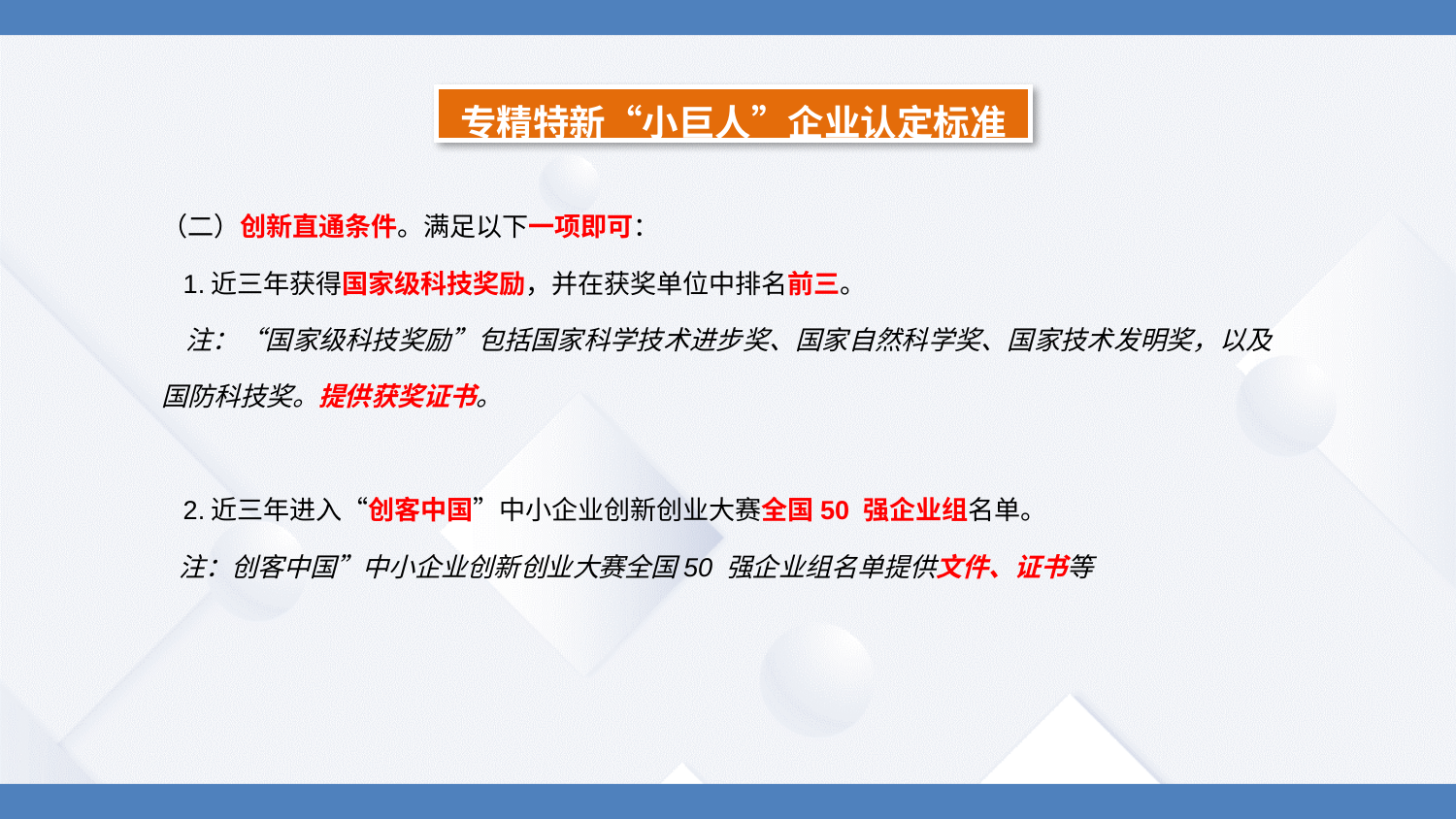

专精特新“小巨人”企业认定标准

（二）创新直通条件。满足以下一项即可：
   1.近三年获得国家级科技奖励，并在获奖单位中排名前三。
   注：“国家级科技奖励”包括国家科学技术进步奖、国家自然科学奖、国家技术发明奖，以及国防科技奖。提供获奖证书。

   2.近三年进入“创客中国”中小企业创新创业大赛全国50 强企业组名单。
  注：创客中国”中小企业创新创业大赛全国50 强企业组名单提供文件、证书等